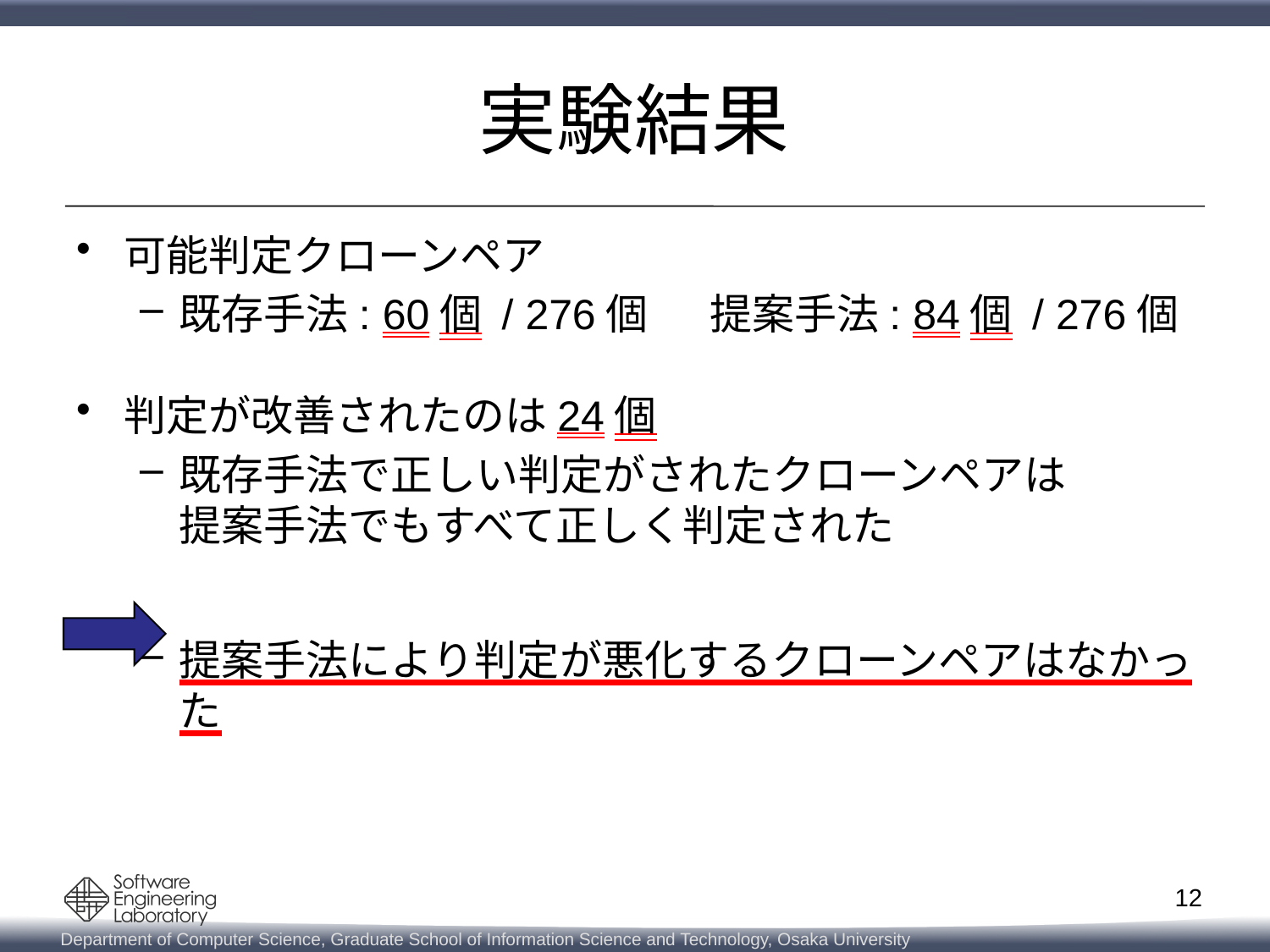

# 実験結果
可能判定クローンペア
既存手法: 60個 / 276個  　提案手法: 84個 / 276個

判定が改善されたのは24個
既存手法で正しい判定がされたクローンペアは
提案手法でもすべて正しく判定された

提案手法により判定が悪化するクローンペアはなかった

12